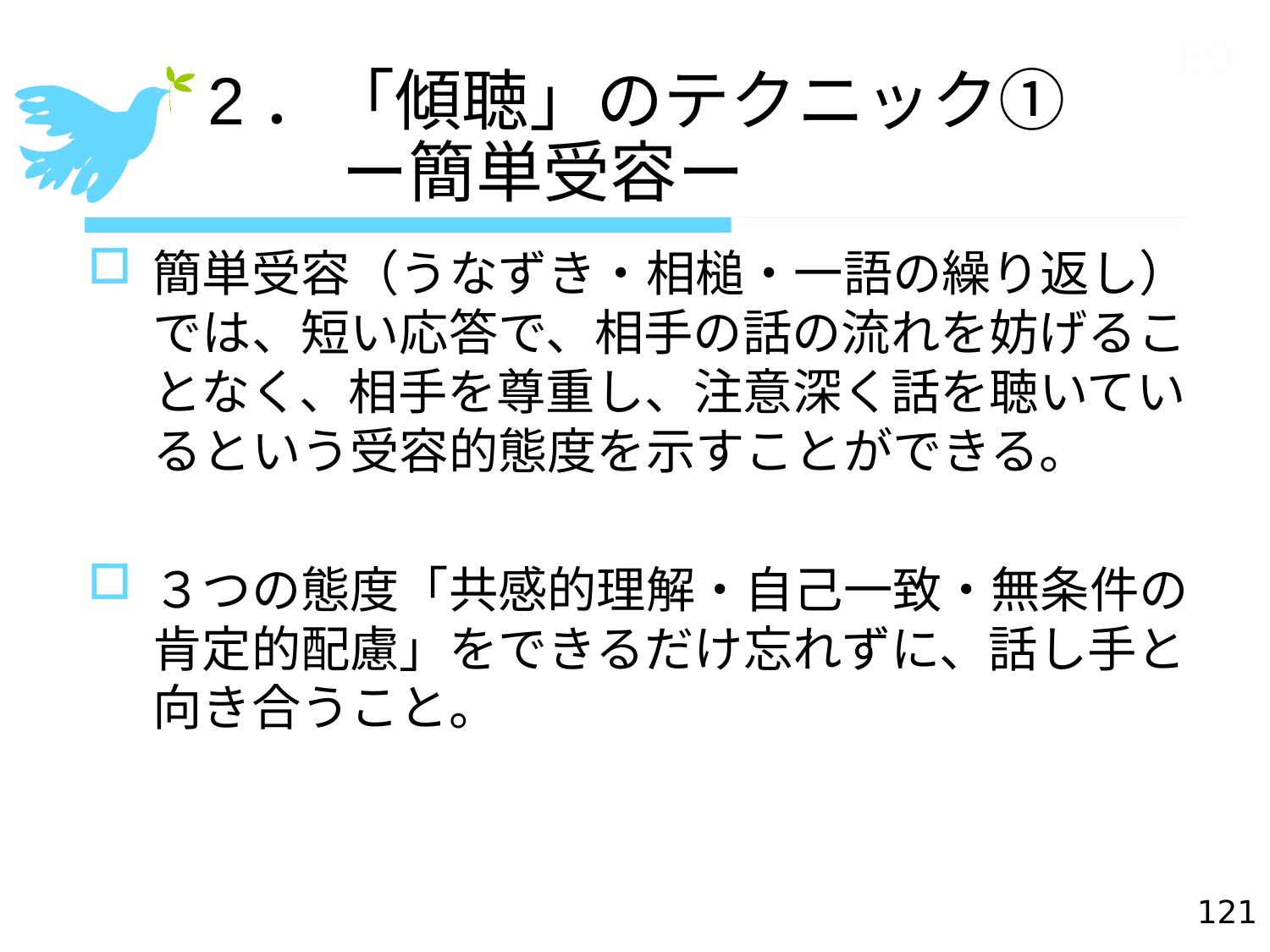

89
# 2．「傾聴」のテクニック① 　　ー簡単受容ー
簡単受容（うなずき・相槌・一語の繰り返し）では、短い応答で、相手の話の流れを妨げることなく、相手を尊重し、注意深く話を聴いているという受容的態度を示すことができる。

３つの態度「共感的理解・自己一致・無条件の肯定的配慮」をできるだけ忘れずに、話し手と向き合うこと。
121